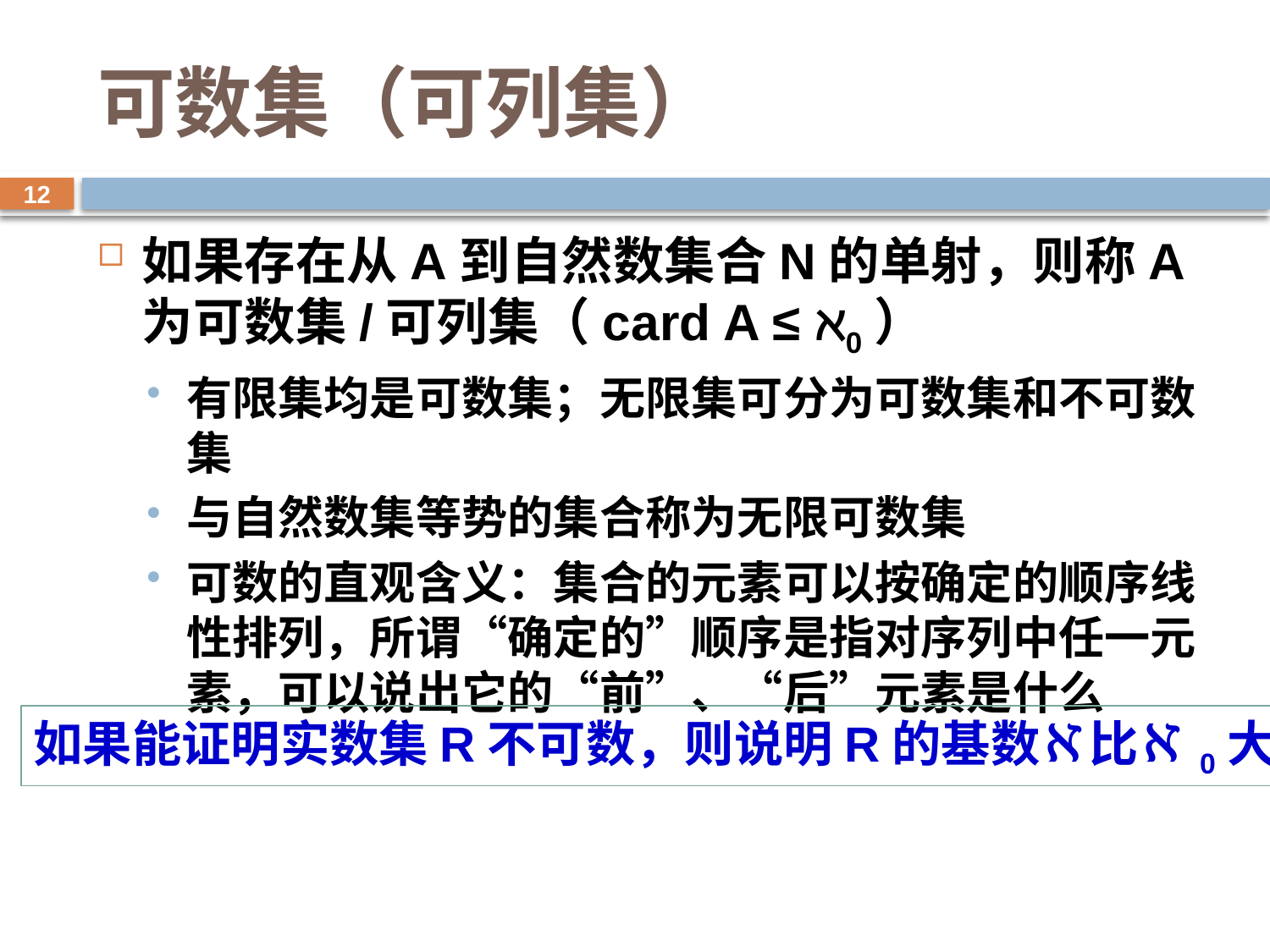

# 可数集（可列集）
12
如果存在从A到自然数集合N的单射，则称A为可数集/可列集（card A ≤ ℵ0）
有限集均是可数集；无限集可分为可数集和不可数集
与自然数集等势的集合称为无限可数集
可数的直观含义：集合的元素可以按确定的顺序线性排列，所谓“确定的”顺序是指对序列中任一元素，可以说出它的“前”、“后”元素是什么
如果能证明实数集R不可数，则说明R的基数ℵ比ℵ0大